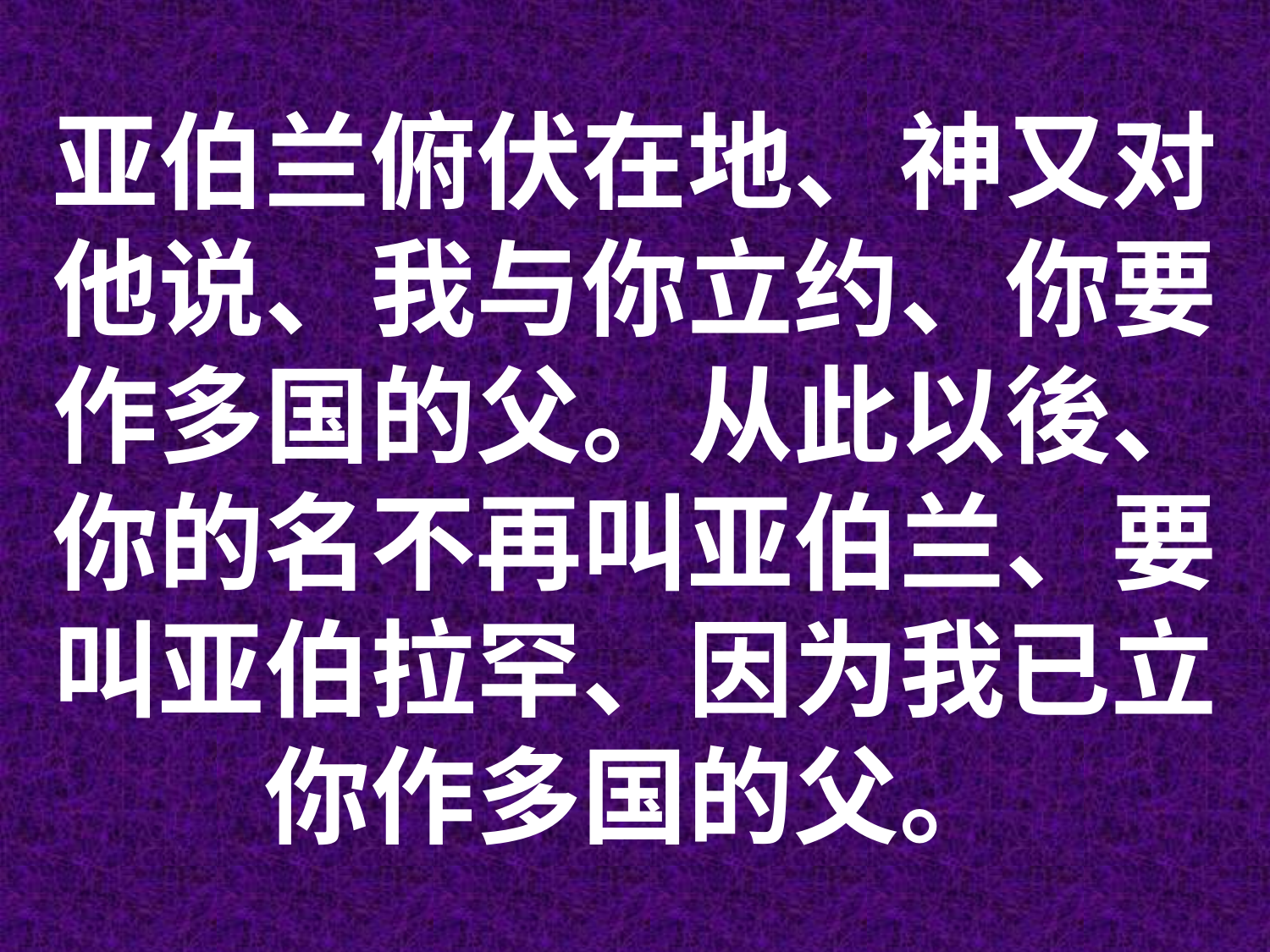

亚伯兰俯伏在地、神又对他说、我与你立约、你要作多国的父。从此以後、你的名不再叫亚伯兰、要叫亚伯拉罕、因为我已立你作多国的父。